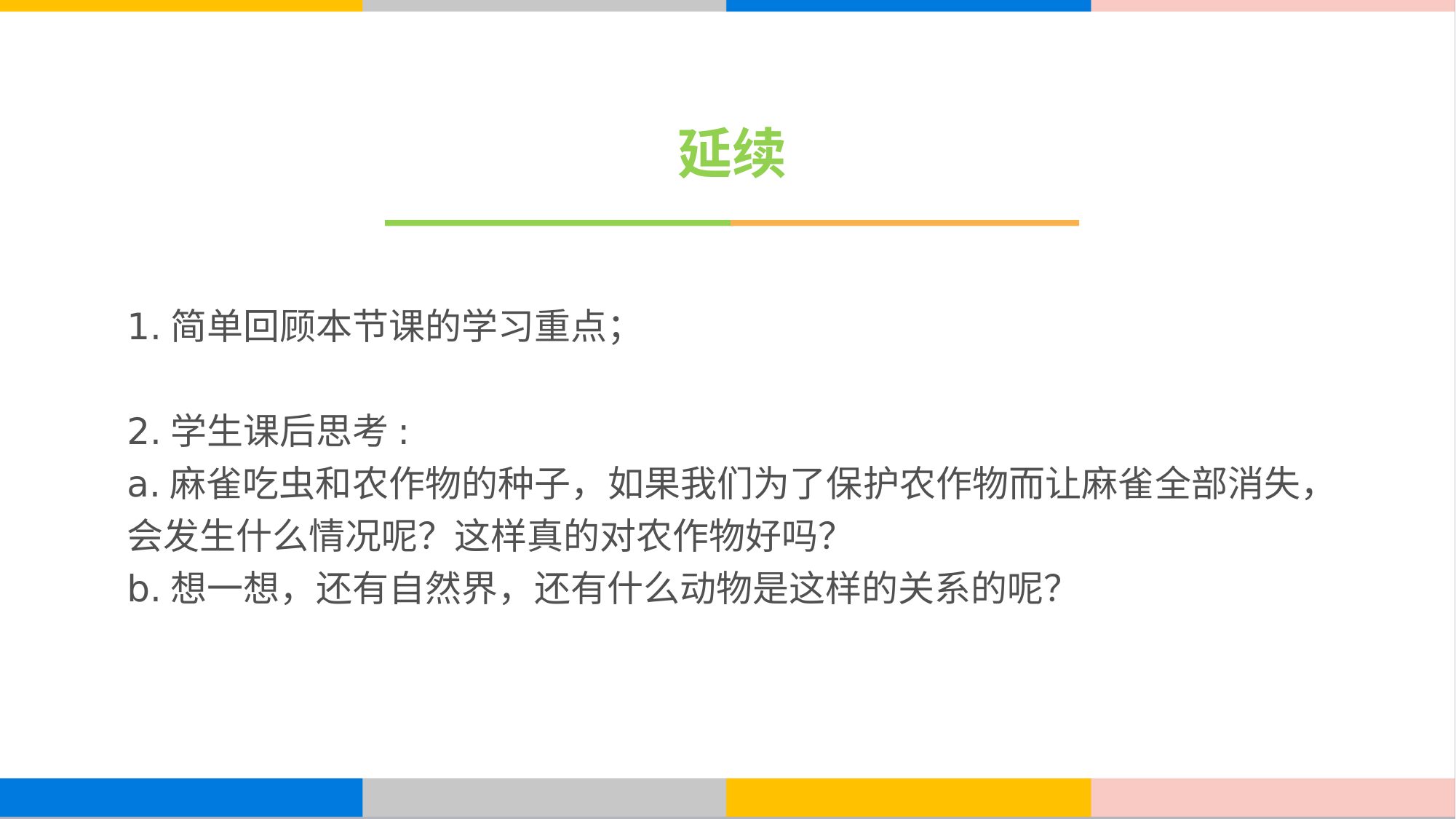

# 延续

1.简单回顾本节课的学习重点；

2.学生课后思考:
a.麻雀吃虫和农作物的种子，如果我们为了保护农作物而让麻雀全部消失，会发生什么情况呢？这样真的对农作物好吗？
b.想一想，还有自然界，还有什么动物是这样的关系的呢？